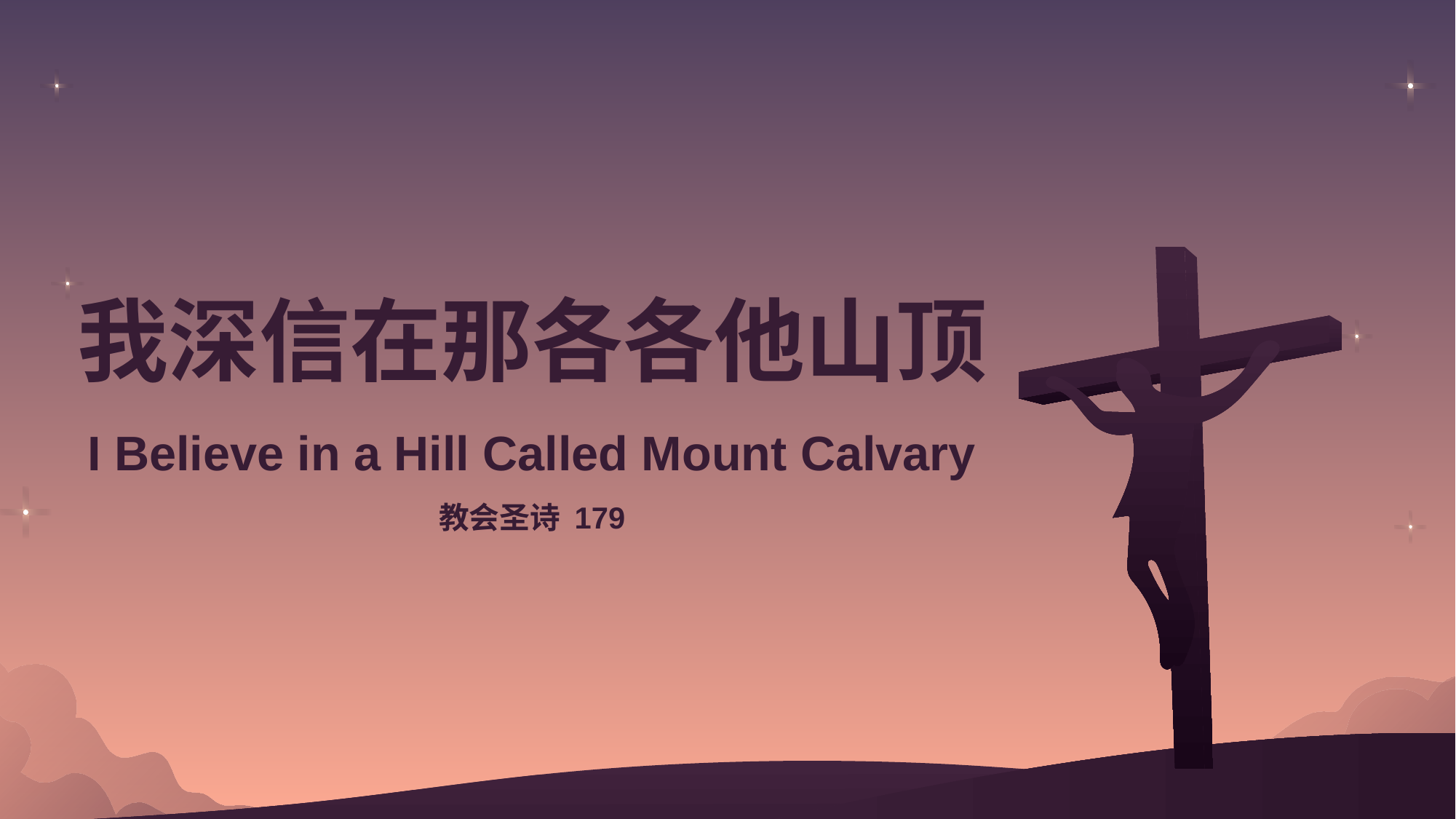

我深信在那各各他山顶
I Believe in a Hill Called Mount Calvary
教会圣诗 179